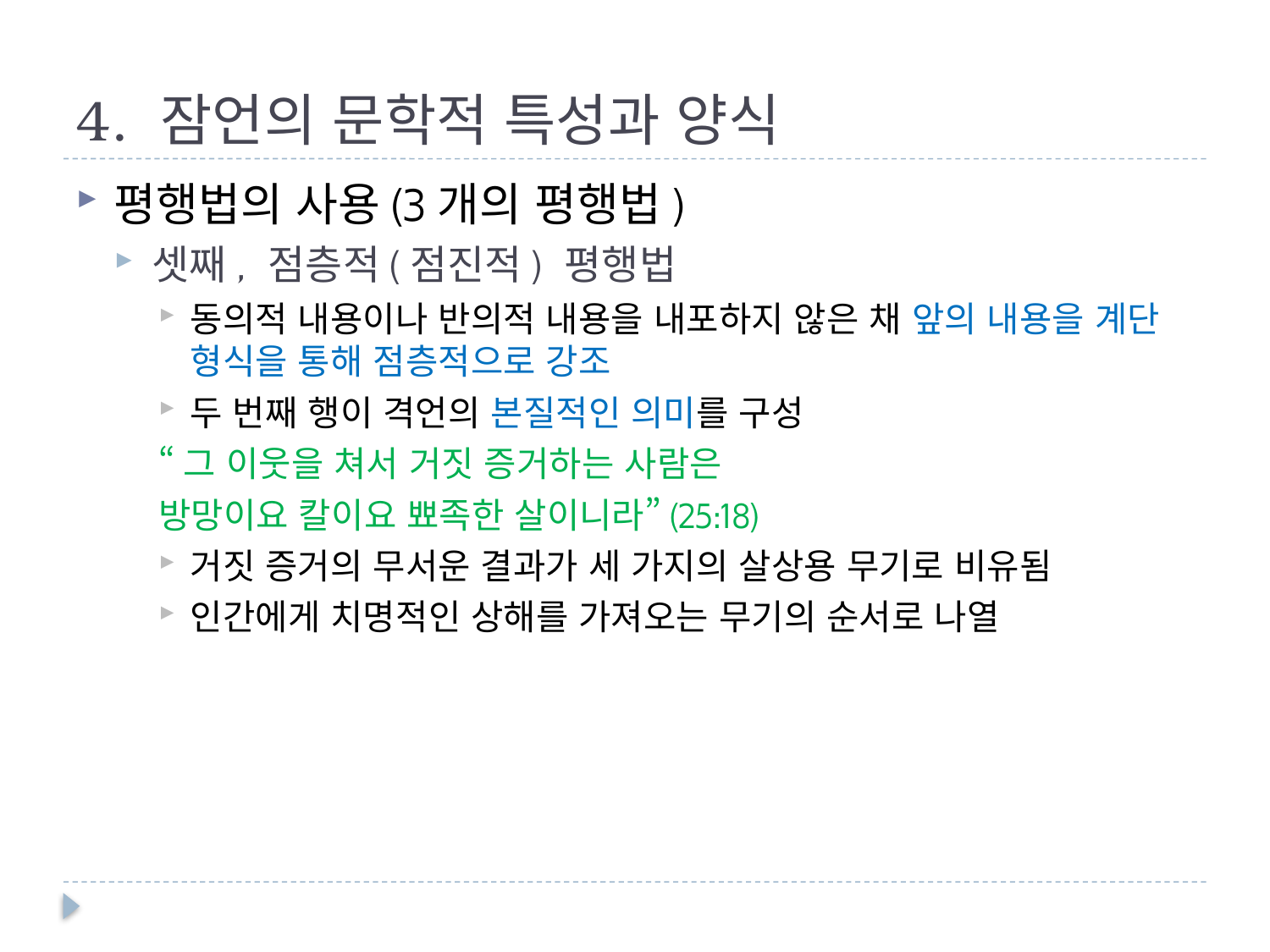

# 4. 잠언의 문학적 특성과 양식
평행법의 사용(3개의 평행법)
셋째, 점층적(점진적) 평행법
동의적 내용이나 반의적 내용을 내포하지 않은 채 앞의 내용을 계단 형식을 통해 점층적으로 강조
두 번째 행이 격언의 본질적인 의미를 구성
“그 이웃을 쳐서 거짓 증거하는 사람은
방망이요 칼이요 뾰족한 살이니라”(25:18)
거짓 증거의 무서운 결과가 세 가지의 살상용 무기로 비유됨
인간에게 치명적인 상해를 가져오는 무기의 순서로 나열